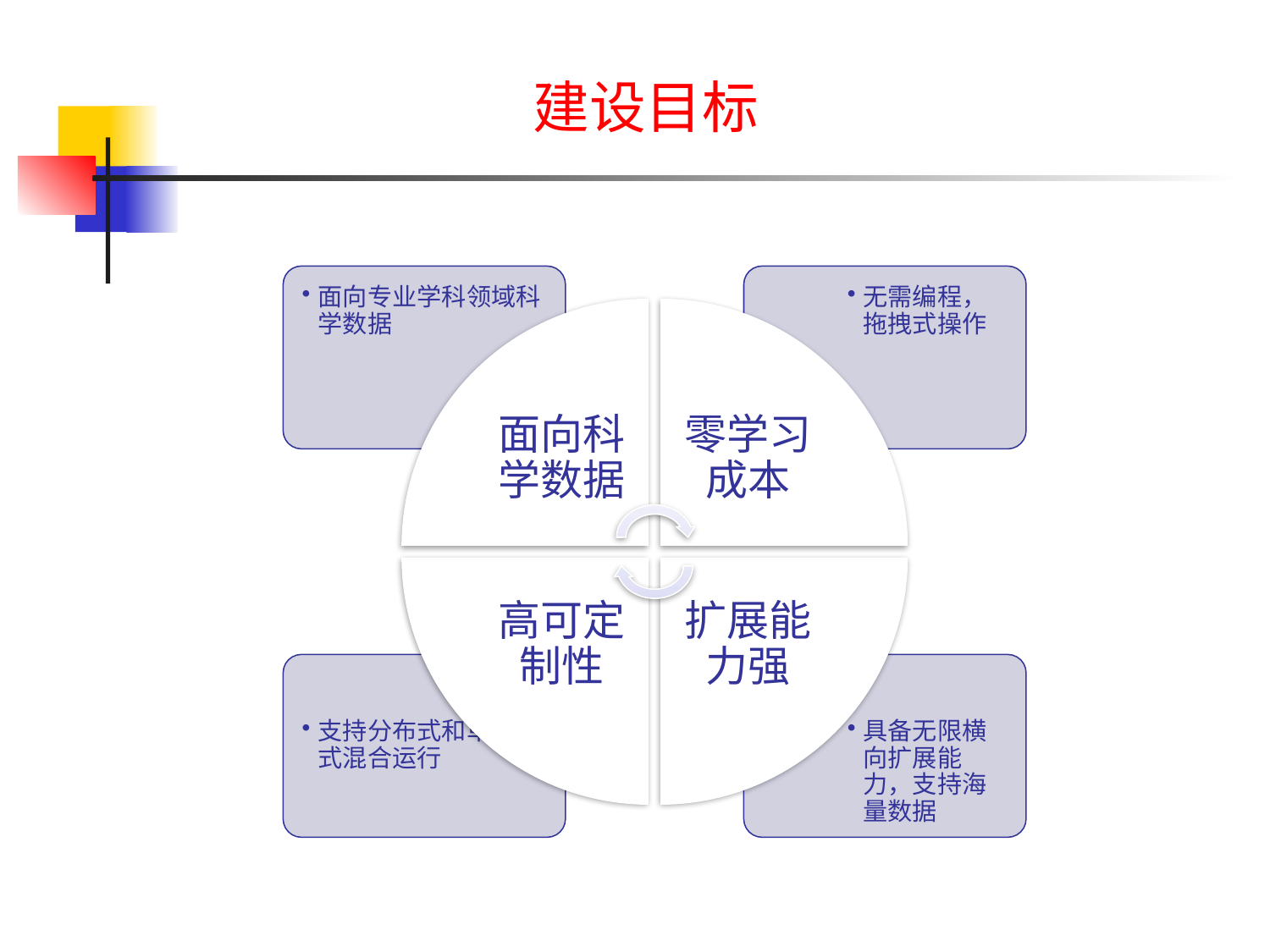

# 建设目标
具备无限横向扩展能力，支持海量数据
支持分布式和单机方式混合运行
无需编程，拖拽式操作
面向专业学科领域科学数据
面向科学数据
零学习成本
扩展能力强
高可定制性